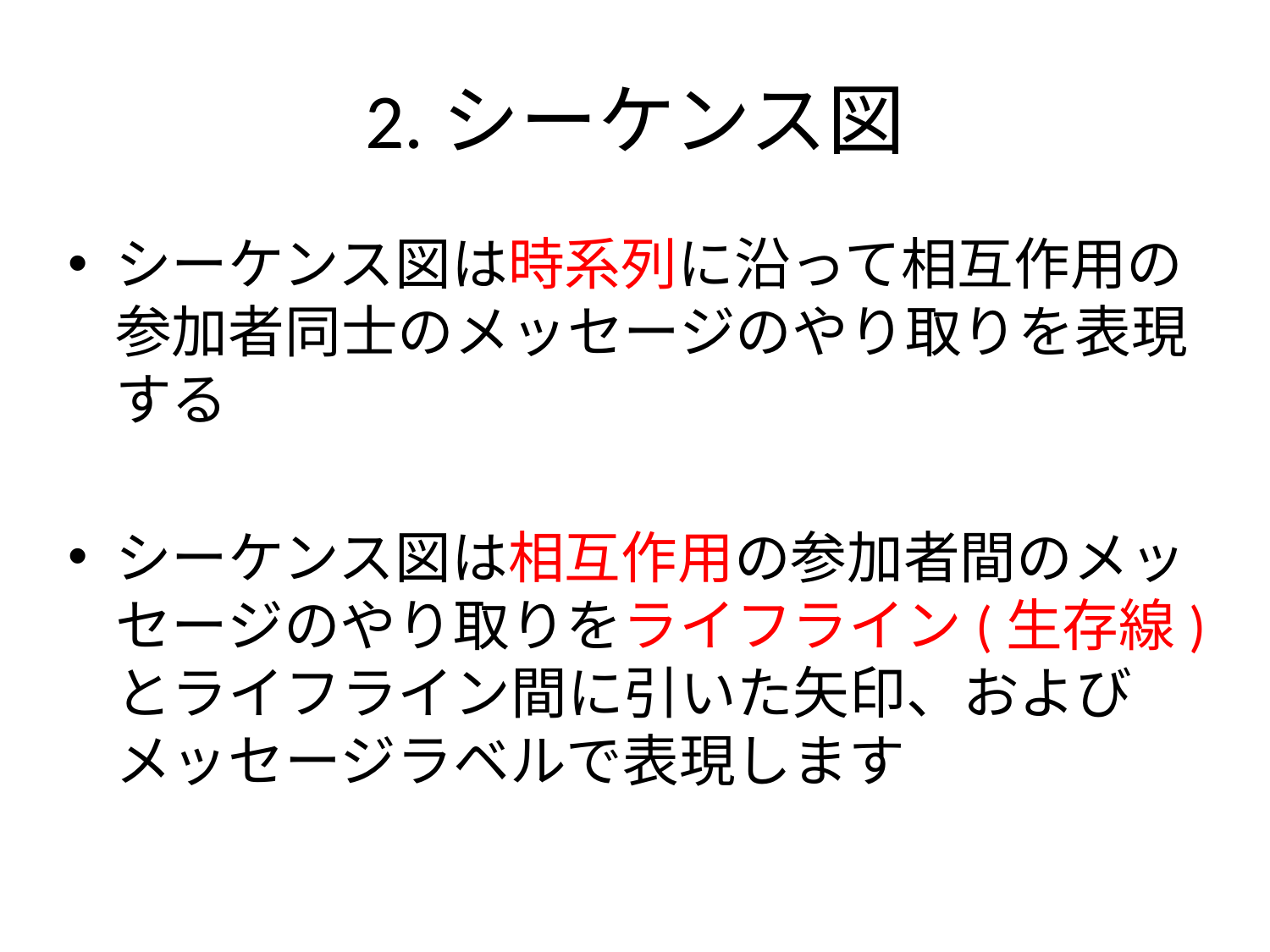

# 2.シーケンス図
シーケンス図は時系列に沿って相互作用の参加者同士のメッセージのやり取りを表現する

シーケンス図は相互作用の参加者間のメッセージのやり取りをライフライン(生存線)とライフライン間に引いた矢印、およびメッセージラベルで表現します